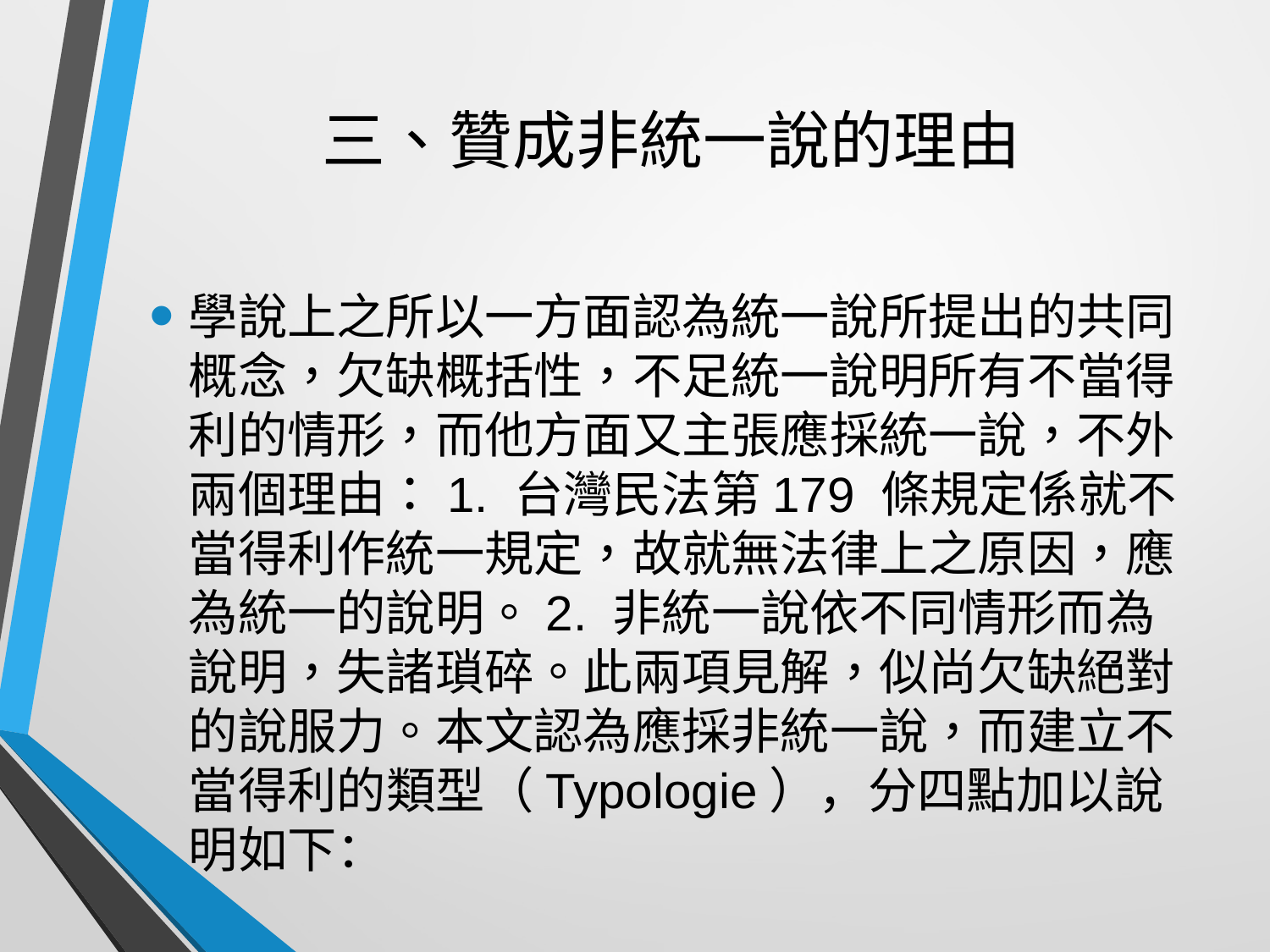

# 三、贊成非統一說的理由
學說上之所以一方面認為統一說所提出的共同概念，欠缺概括性，不足統一說明所有不當得利的情形，而他方面又主張應採統一說，不外兩個理由：1. 台灣民法第179 條規定係就不當得利作統一規定，故就無法律上之原因，應為統一的說明。2. 非統一說依不同情形而為說明，失諸瑣碎。此兩項見解，似尚欠缺絕對的說服力。本文認為應採非統一說，而建立不當得利的類型（Typologie），分四點加以說明如下：